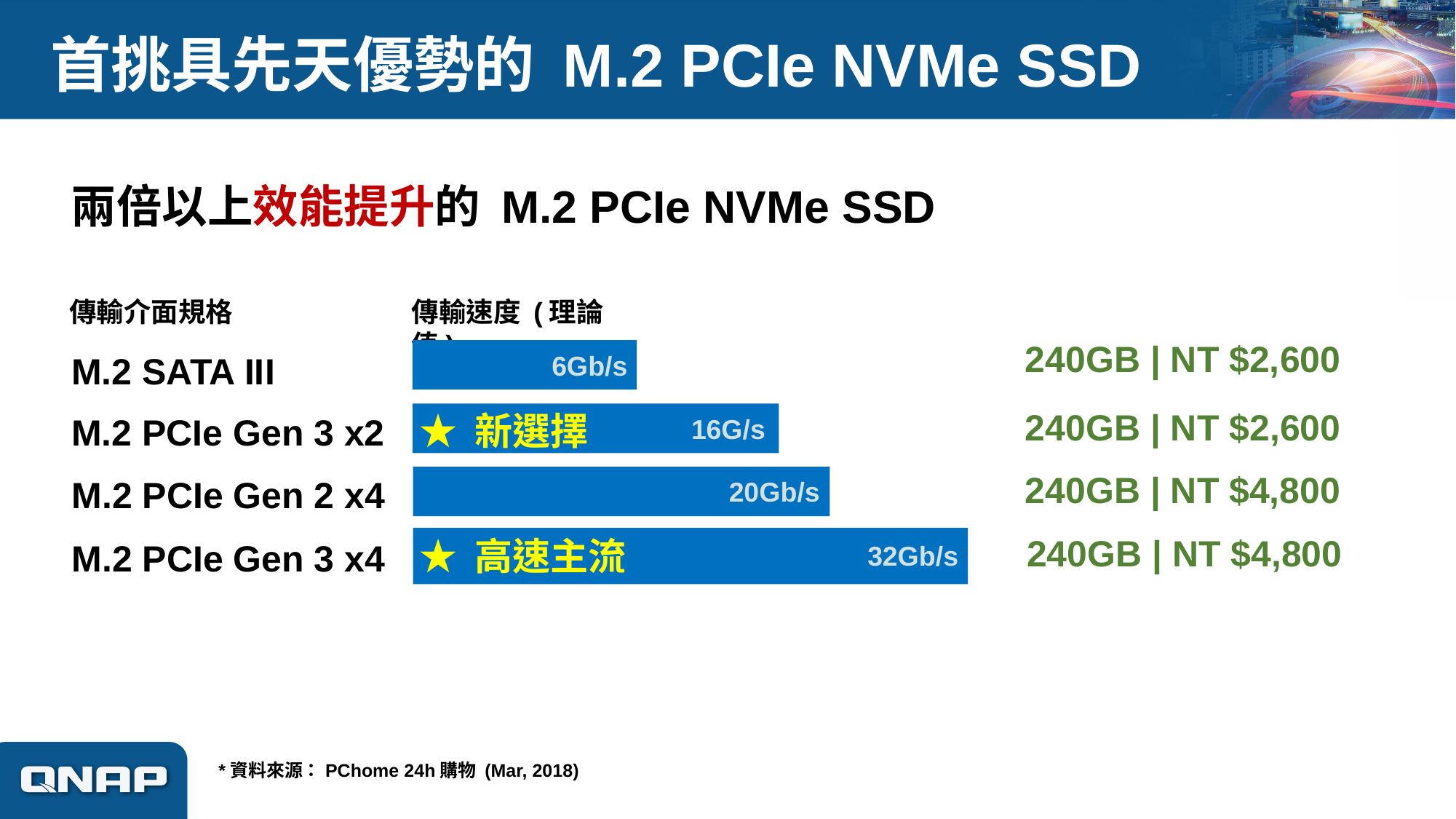

# 首挑具先天優勢的 M.2 PCIe NVMe SSD
兩倍以上效能提升的 M.2 PCIe NVMe SSD

傳輸介面規格
傳輸速度 (理論值)
240GB | NT $2,600
M.2 SATA III
6Gb/s
240GB | NT $2,600
★ 新選擇

M.2 PCIe Gen 3 x2
16G/s
M.2 PCIe Gen 2 x4
20Gb/s
M.2 PCIe Gen 3 x4
32Gb/s
240GB | NT $4,800
240GB | NT $4,800
★ 高速主流
*資料來源：PChome 24h購物 (Mar, 2018)